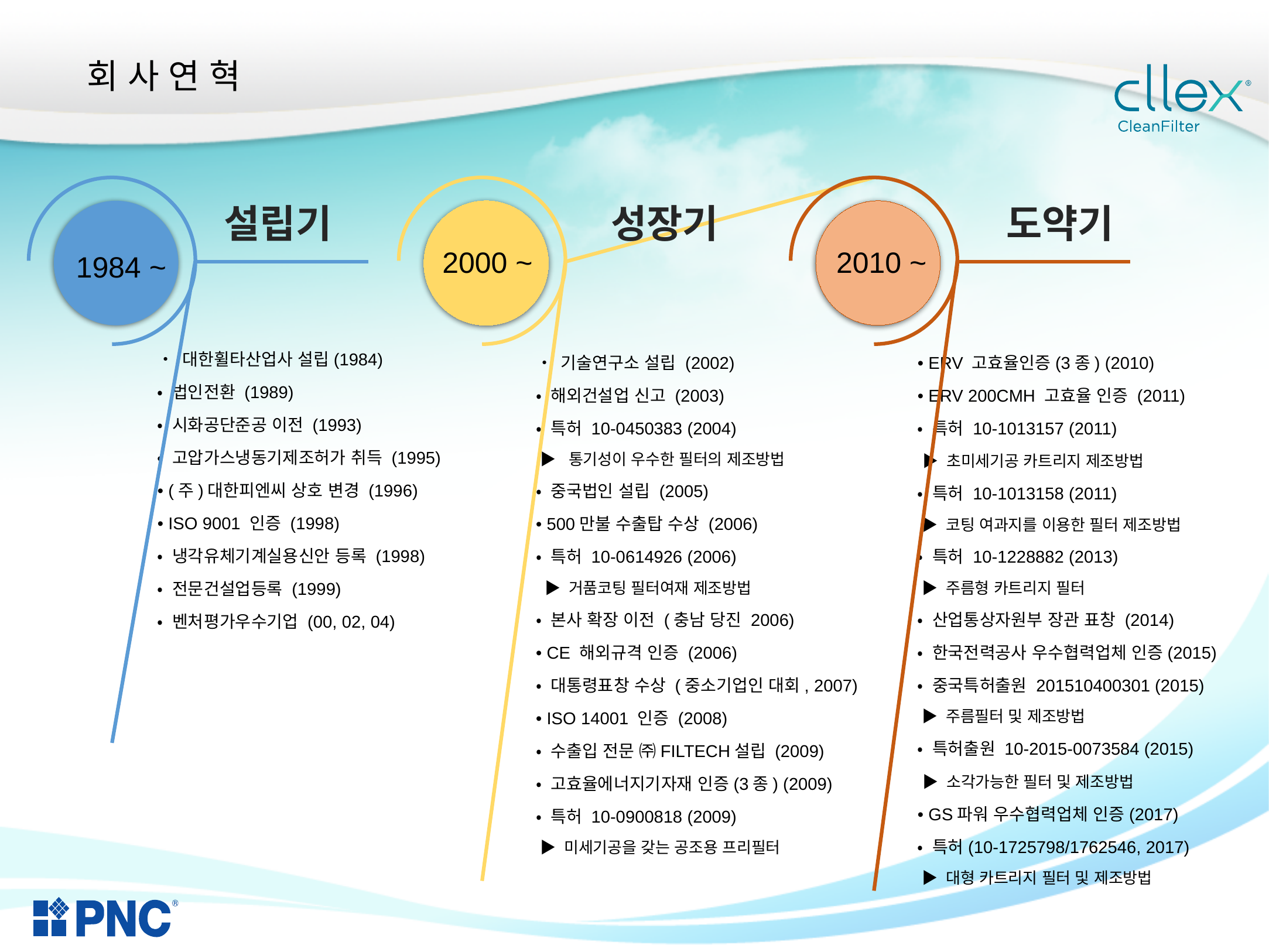

회 사 연 혁

설립기
성장기
도약기

2000 ~
2010 ~
1984 ~
• 대한휠타산업사 설립(1984)
• 법인전환 (1989)
• 시화공단준공 이전 (1993)
• 고압가스냉동기제조허가 취득 (1995)
• (주)대한피엔씨 상호 변경 (1996)
• ISO 9001 인증 (1998)
• 냉각유체기계실용신안 등록 (1998)
• 전문건설업등록 (1999)
• 벤처평가우수기업 (00, 02, 04)
• ERV 고효율인증(3종) (2010)
• ERV 200CMH 고효율 인증 (2011)
• 특허 10-1013157 (2011)
 ▶ 초미세기공 카트리지 제조방법
• 특허 10-1013158 (2011)
 ▶ 코팅 여과지를 이용한 필터 제조방법
• 특허 10-1228882 (2013)
 ▶ 주름형 카트리지 필터
• 산업통상자원부 장관 표창 (2014)
• 한국전력공사 우수협력업체 인증(2015)
• 중국특허출원 201510400301 (2015)
 ▶ 주름필터 및 제조방법
• 특허출원 10-2015-0073584 (2015)
 ▶ 소각가능한 필터 및 제조방법
• GS파워 우수협력업체 인증(2017)
• 특허(10-1725798/1762546, 2017)
 ▶ 대형 카트리지 필터 및 제조방법

• 기술연구소 설립 (2002)
• 해외건설업 신고 (2003)
• 특허 10-0450383 (2004)
 ▶  통기성이 우수한 필터의 제조방법
• 중국법인 설립 (2005)
• 500만불 수출탑 수상 (2006)
• 특허 10-0614926 (2006)
  ▶ 거품코팅 필터여재 제조방법
• 본사 확장 이전 (충남 당진 2006)
• CE 해외규격 인증 (2006)
• 대통령표창 수상 (중소기업인 대회, 2007)
• ISO 14001 인증 (2008)
• 수출입 전문 ㈜FILTECH설립 (2009)
• 고효율에너지기자재 인증(3종) (2009)
• 특허 10-0900818 (2009)
 ▶ 미세기공을 갖는 공조용 프리필터